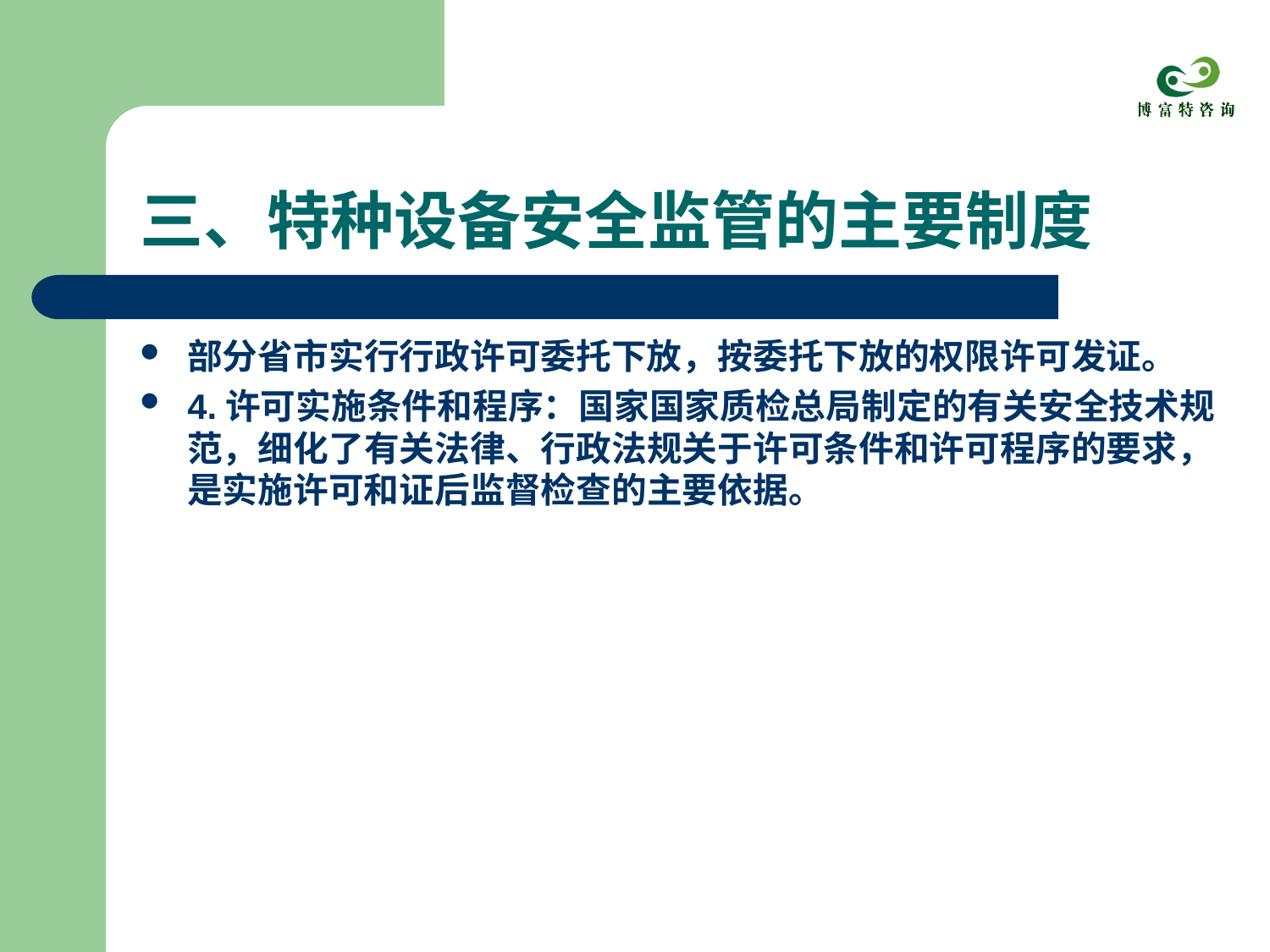

# 三、特种设备安全监管的主要制度
部分省市实行行政许可委托下放，按委托下放的权限许可发证。
4.许可实施条件和程序：国家国家质检总局制定的有关安全技术规范，细化了有关法律、行政法规关于许可条件和许可程序的要求，是实施许可和证后监督检查的主要依据。